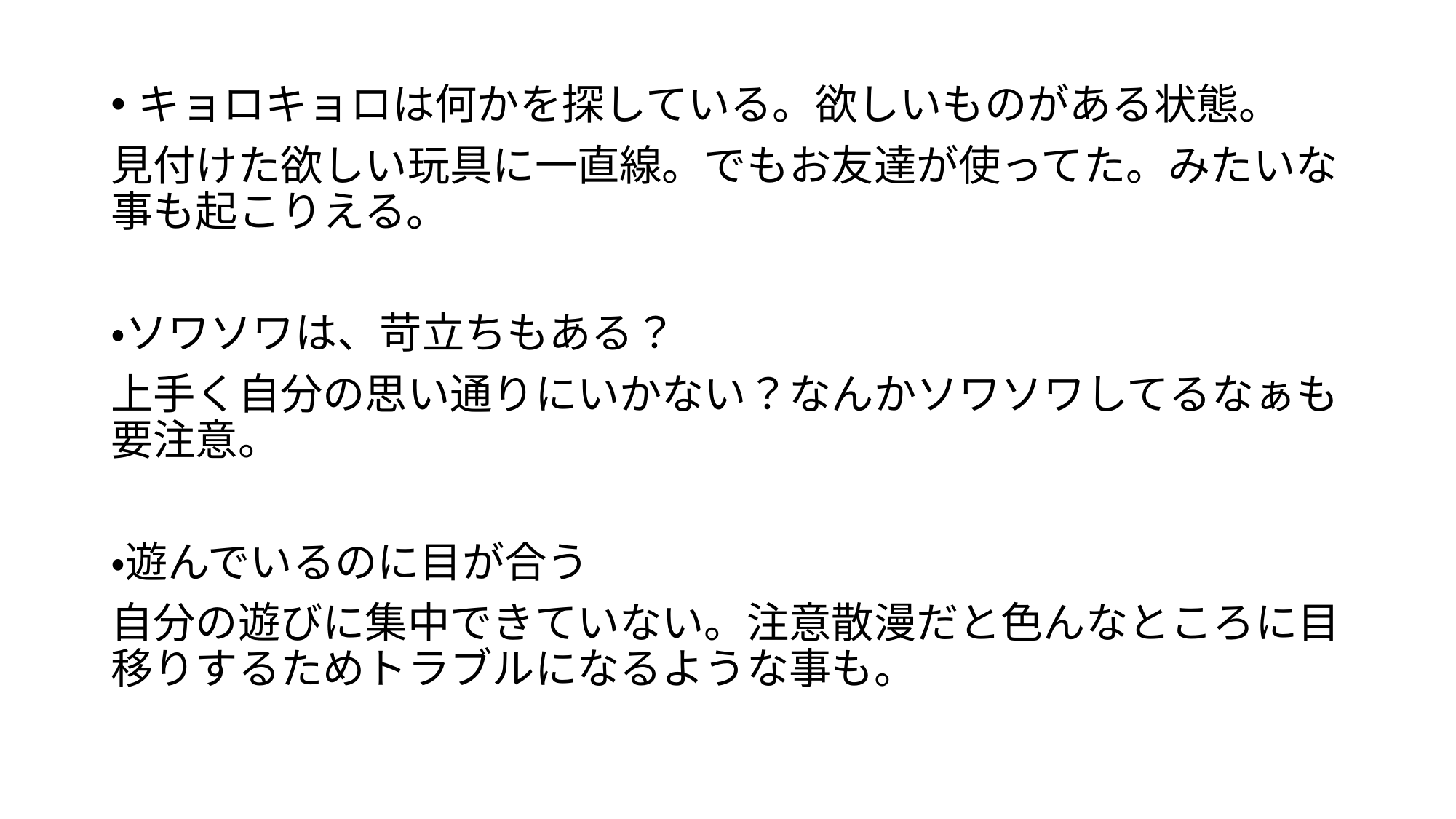

キョロキョロは何かを探している。欲しいものがある状態。
見付けた欲しい玩具に一直線。でもお友達が使ってた。みたいな事も起こりえる。

・ソワソワは、苛立ちもある？
上手く自分の思い通りにいかない？なんかソワソワしてるなぁも要注意。

・遊んでいるのに目が合う
自分の遊びに集中できていない。注意散漫だと色んなところに目移りするためトラブルになるような事も。